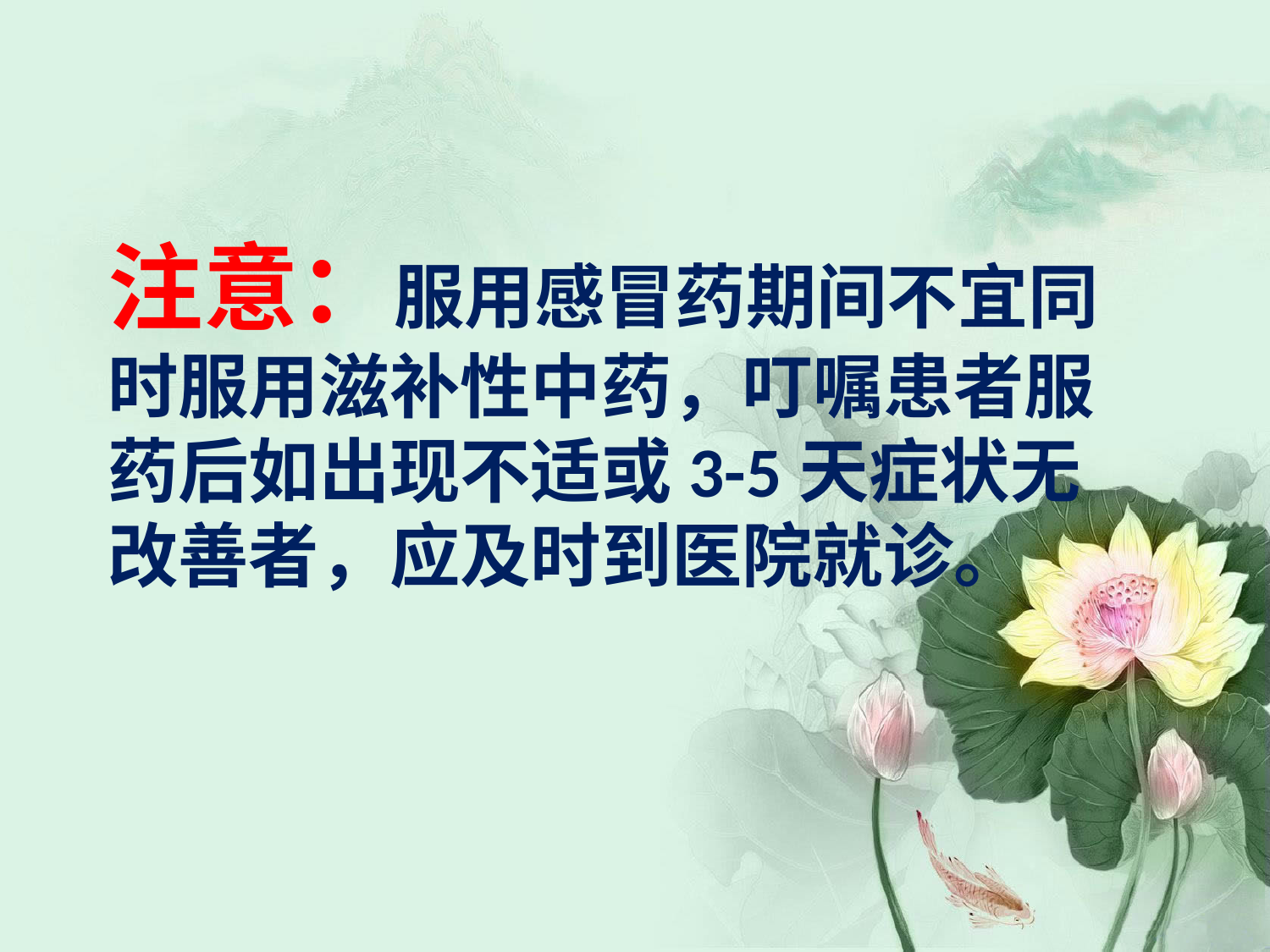

# 注意：服用感冒药期间不宜同时服用滋补性中药，叮嘱患者服药后如出现不适或3-5天症状无改善者，应及时到医院就诊。